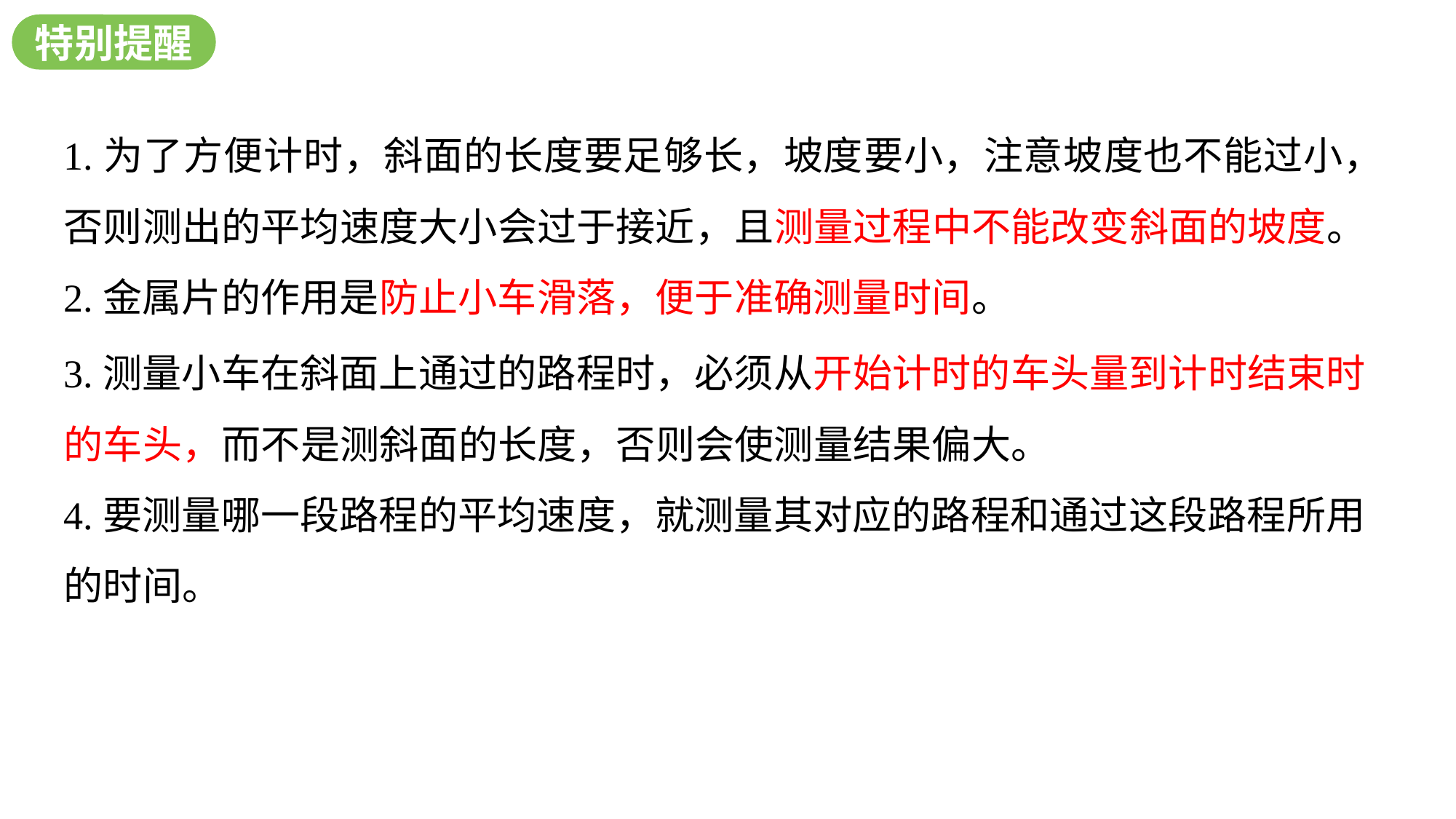

新知探究
特别提醒
1.为了方便计时，斜面的长度要足够长，坡度要小，注意坡度也不能过小，否则测出的平均速度大小会过于接近，且测量过程中不能改变斜面的坡度。
2.金属片的作用是防止小车滑落，便于准确测量时间。
3.测量小车在斜面上通过的路程时，必须从开始计时的车头量到计时结束时的车头，而不是测斜面的长度，否则会使测量结果偏大。
4.要测量哪一段路程的平均速度，就测量其对应的路程和通过这段路程所用的时间。